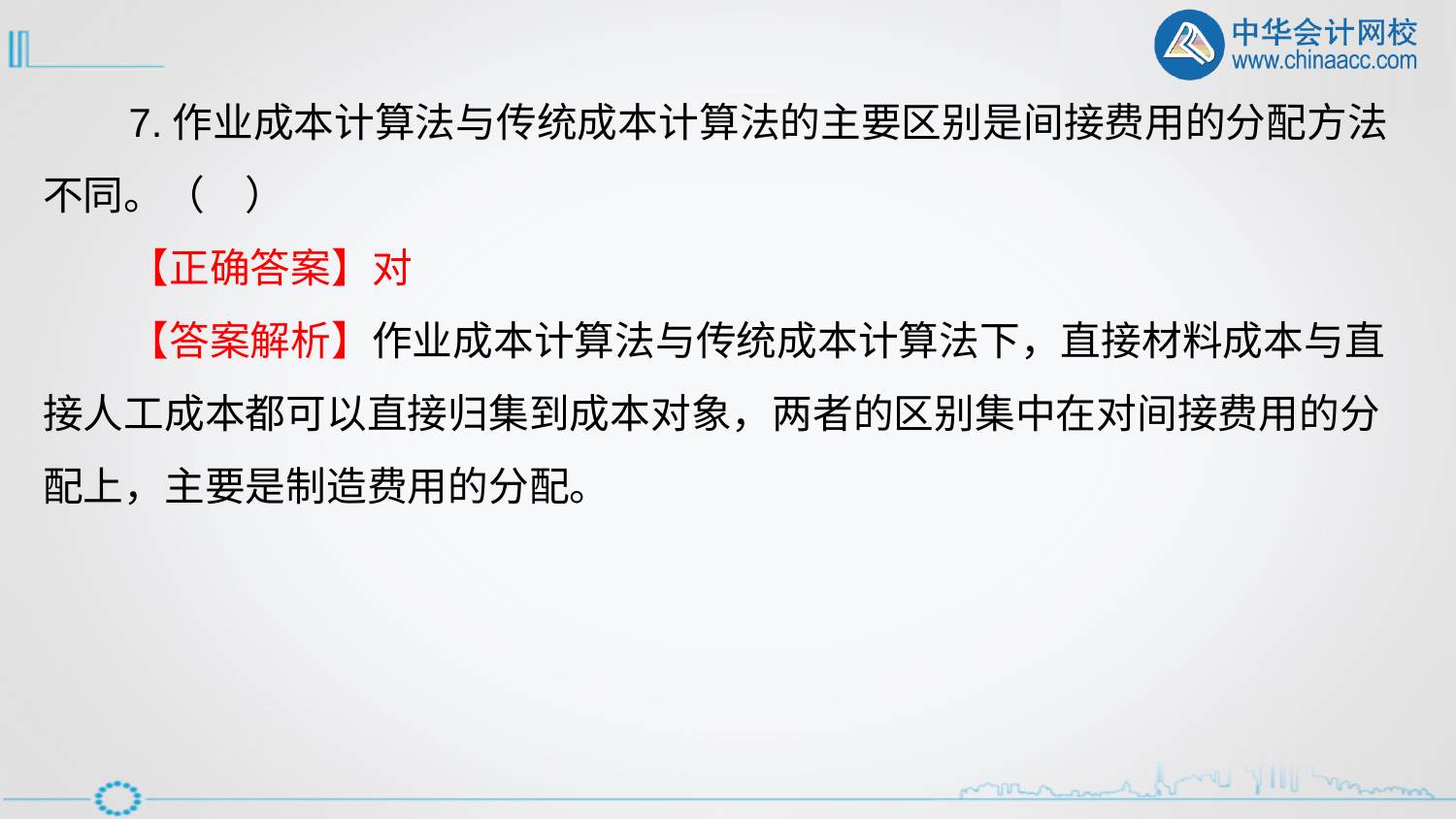

7.作业成本计算法与传统成本计算法的主要区别是间接费用的分配方法不同。（　）
【正确答案】对
【答案解析】作业成本计算法与传统成本计算法下，直接材料成本与直接人工成本都可以直接归集到成本对象，两者的区别集中在对间接费用的分配上，主要是制造费用的分配。